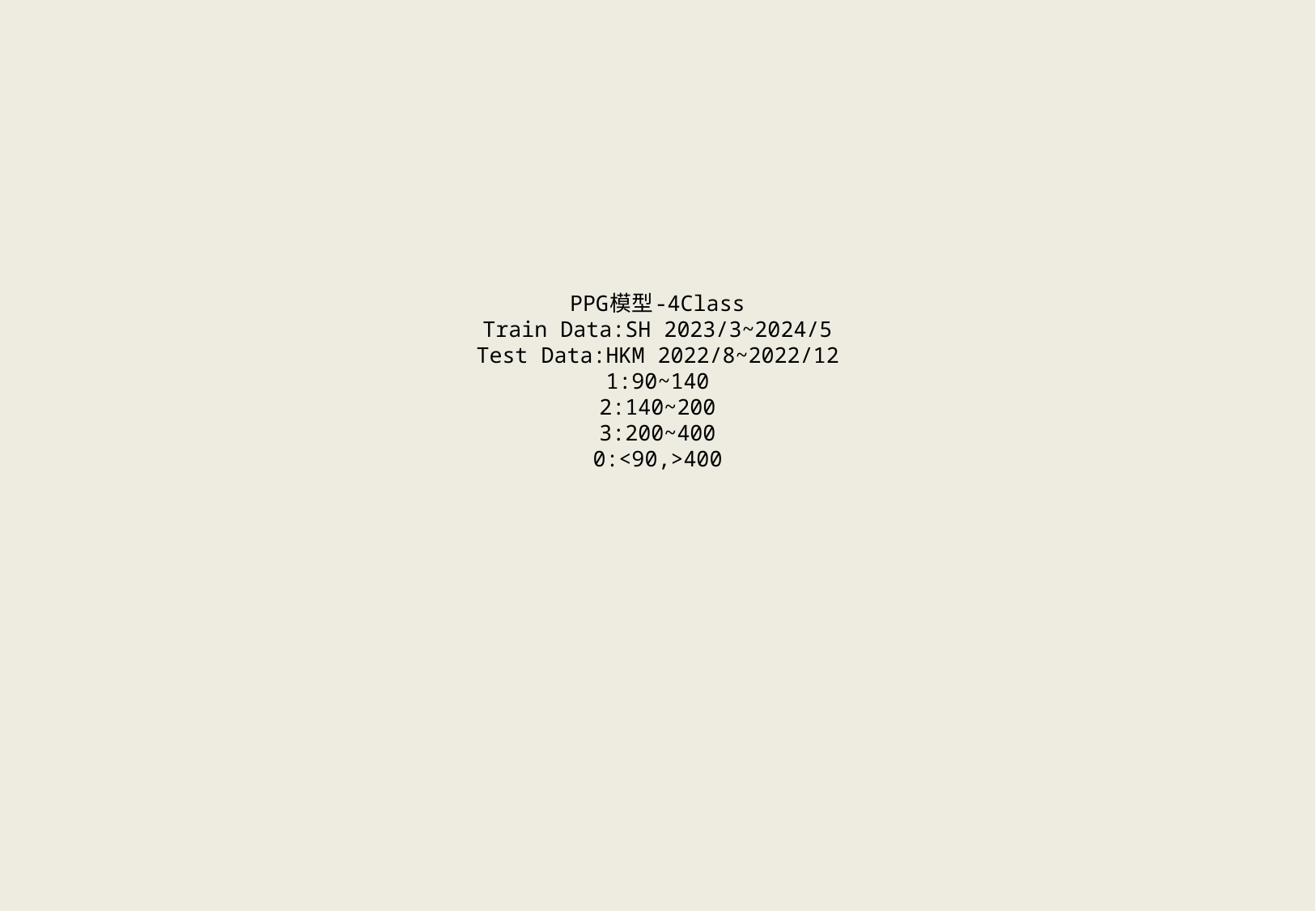

# PPG模型-4Class Train Data:SH 2023/3~2024/5 Test Data:HKM 2022/8~2022/12 1:90~140 2:140~200 3:200~400 0:<90,>400